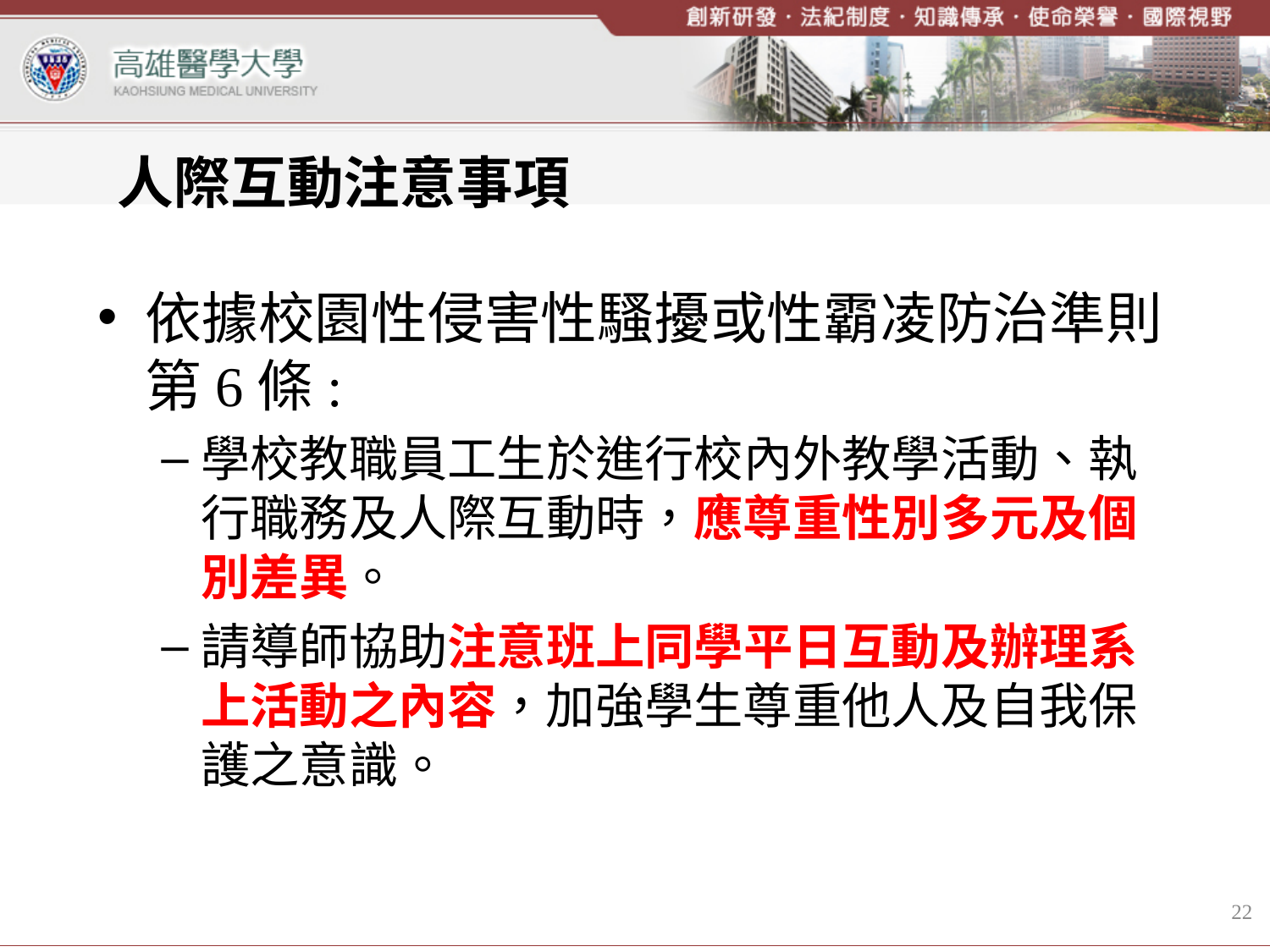

# 人際互動注意事項
依據校園性侵害性騷擾或性霸凌防治準則第6條:
學校教職員工生於進行校內外教學活動、執行職務及人際互動時，應尊重性別多元及個別差異。
請導師協助注意班上同學平日互動及辦理系上活動之內容，加強學生尊重他人及自我保護之意識。

22